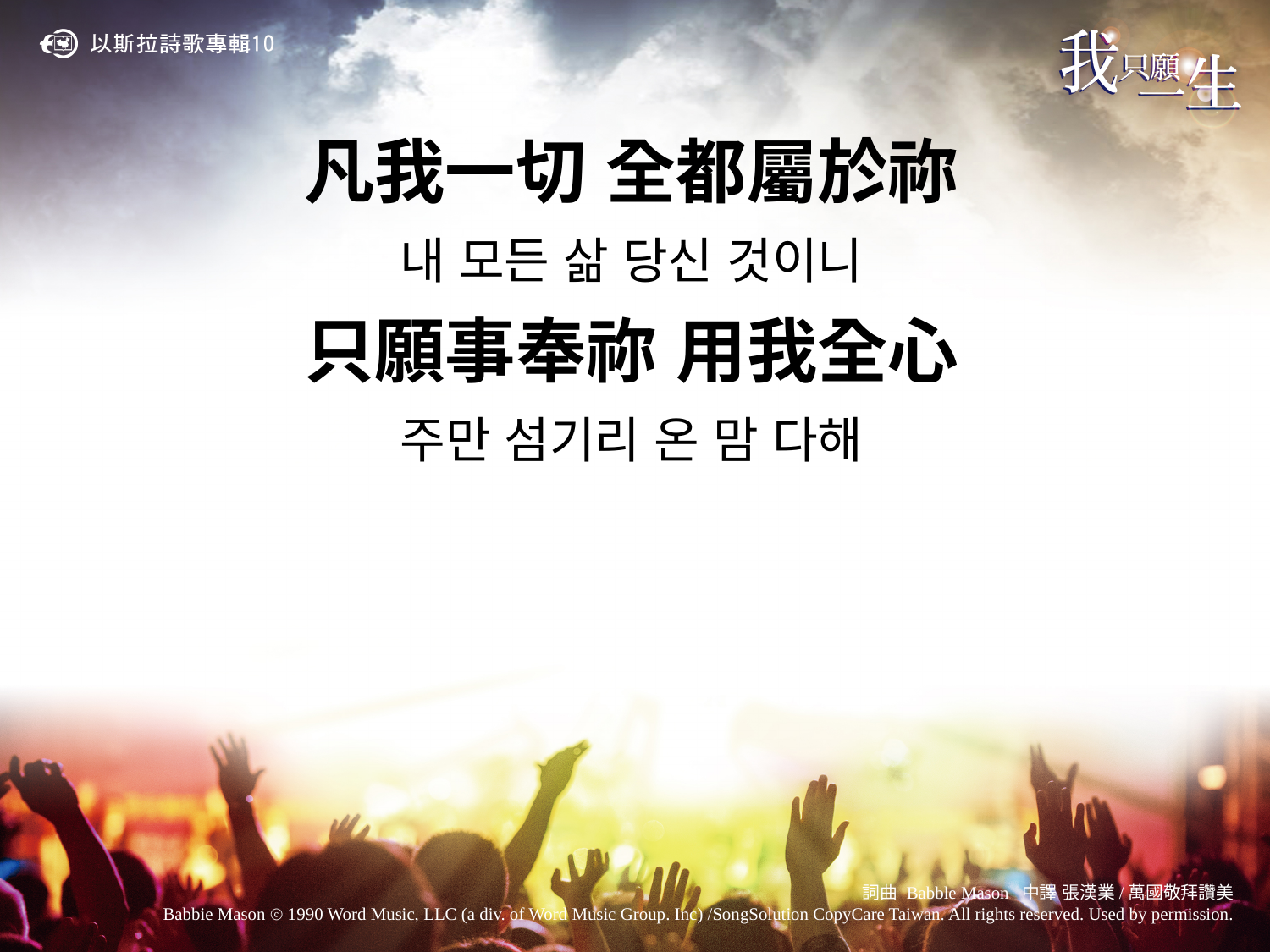

凡我一切 全都屬於祢
내 모든 삶 당신 것이니
只願事奉祢 用我全心
주만 섬기리 온 맘 다해
詞曲 Babble Mason  中譯 張漢業/萬國敬拜讚美
Babbie Mason ⓒ 1990 Word Music, LLC (a div. of Word Music Group. Inc) /SongSolution CopyCare Taiwan. All rights reserved. Used by permission.